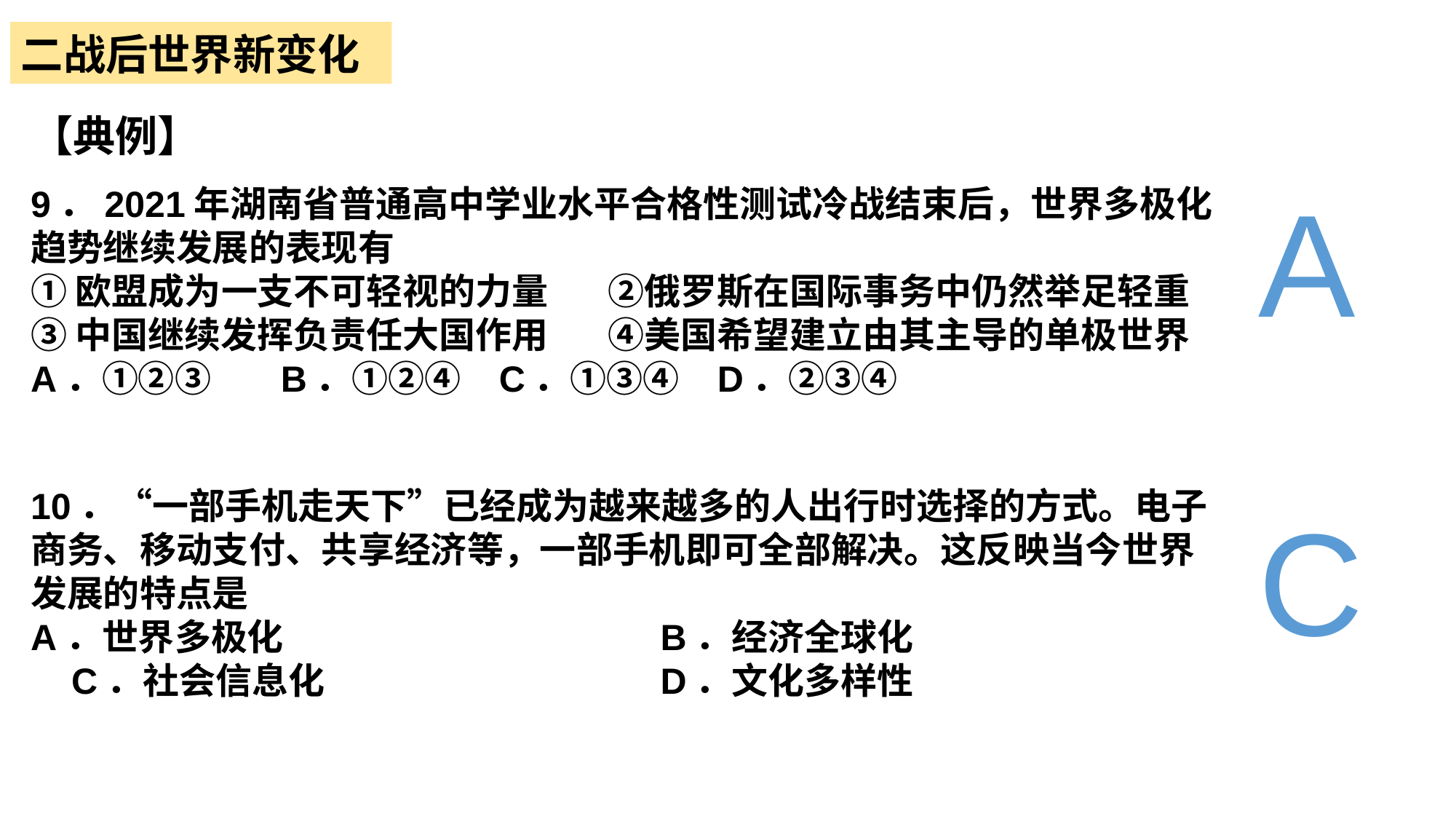

二战后世界新变化
【典例】
A
9．2021年湖南省普通高中学业水平合格性测试冷战结束后，世界多极化趋势继续发展的表现有①欧盟成为一支不可轻视的力量	②俄罗斯在国际事务中仍然举足轻重
③中国继续发挥负责任大国作用	④美国希望建立由其主导的单极世界
A．①②③	B．①②④	C．①③④	D．②③④
10．“一部手机走天下”已经成为越来越多的人出行时选择的方式。电子商务、移动支付、共享经济等，一部手机即可全部解决。这反映当今世界发展的特点是A．世界多极化	                                B．经济全球化
    C．社会信息化	                                D．文化多样性
C